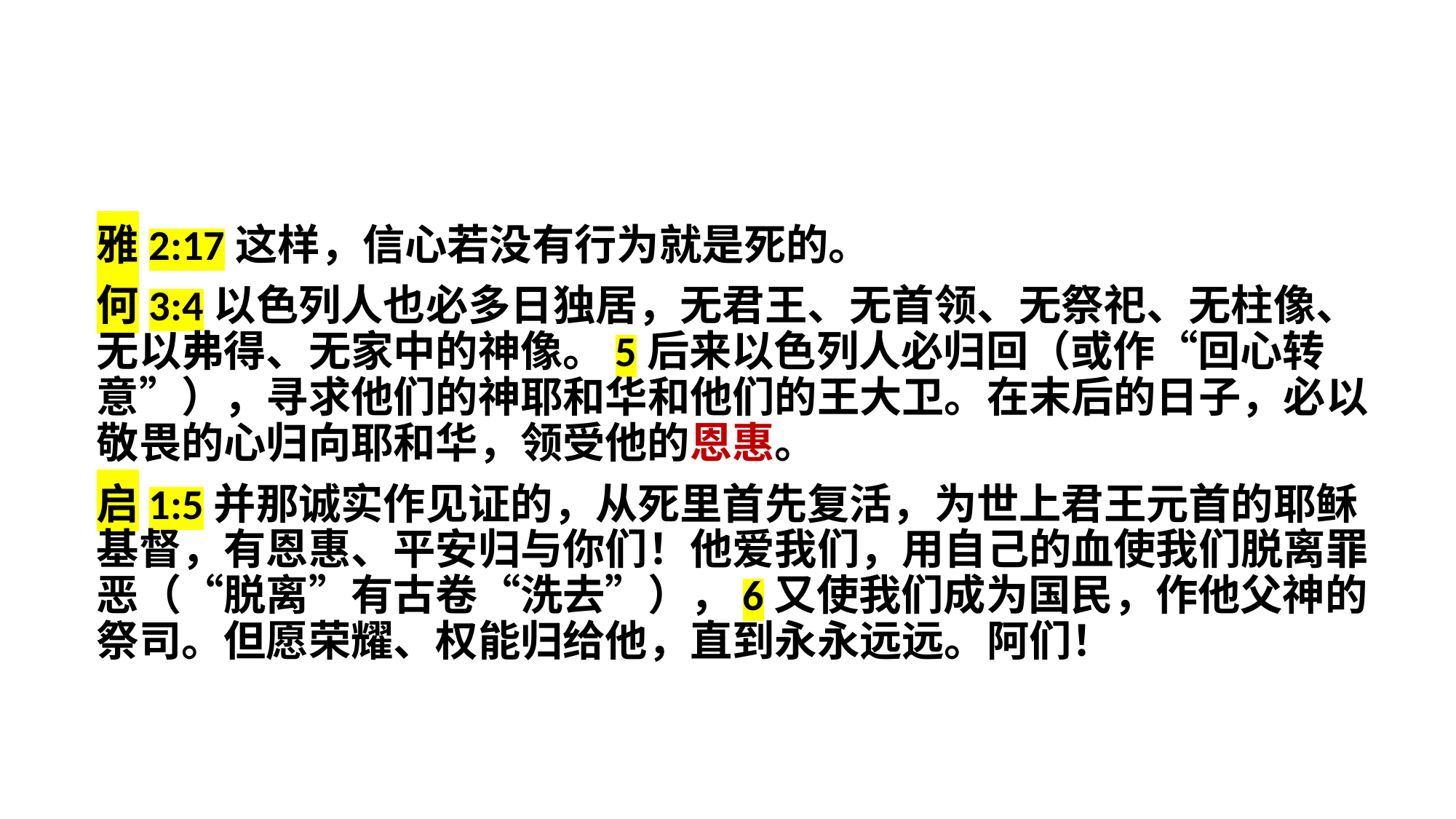

雅2:17这样，信心若没有行为就是死的。
何3:4以色列人也必多日独居，无君王、无首领、无祭祀、无柱像、无以弗得、无家中的神像。5后来以色列人必归回（或作“回心转意”），寻求他们的神耶和华和他们的王大卫。在末后的日子，必以敬畏的心归向耶和华，领受他的恩惠。
启1:5并那诚实作见证的，从死里首先复活，为世上君王元首的耶稣基督，有恩惠、平安归与你们！他爱我们，用自己的血使我们脱离罪恶（“脱离”有古卷“洗去”），6又使我们成为国民，作他父神的祭司。但愿荣耀、权能归给他，直到永永远远。阿们！